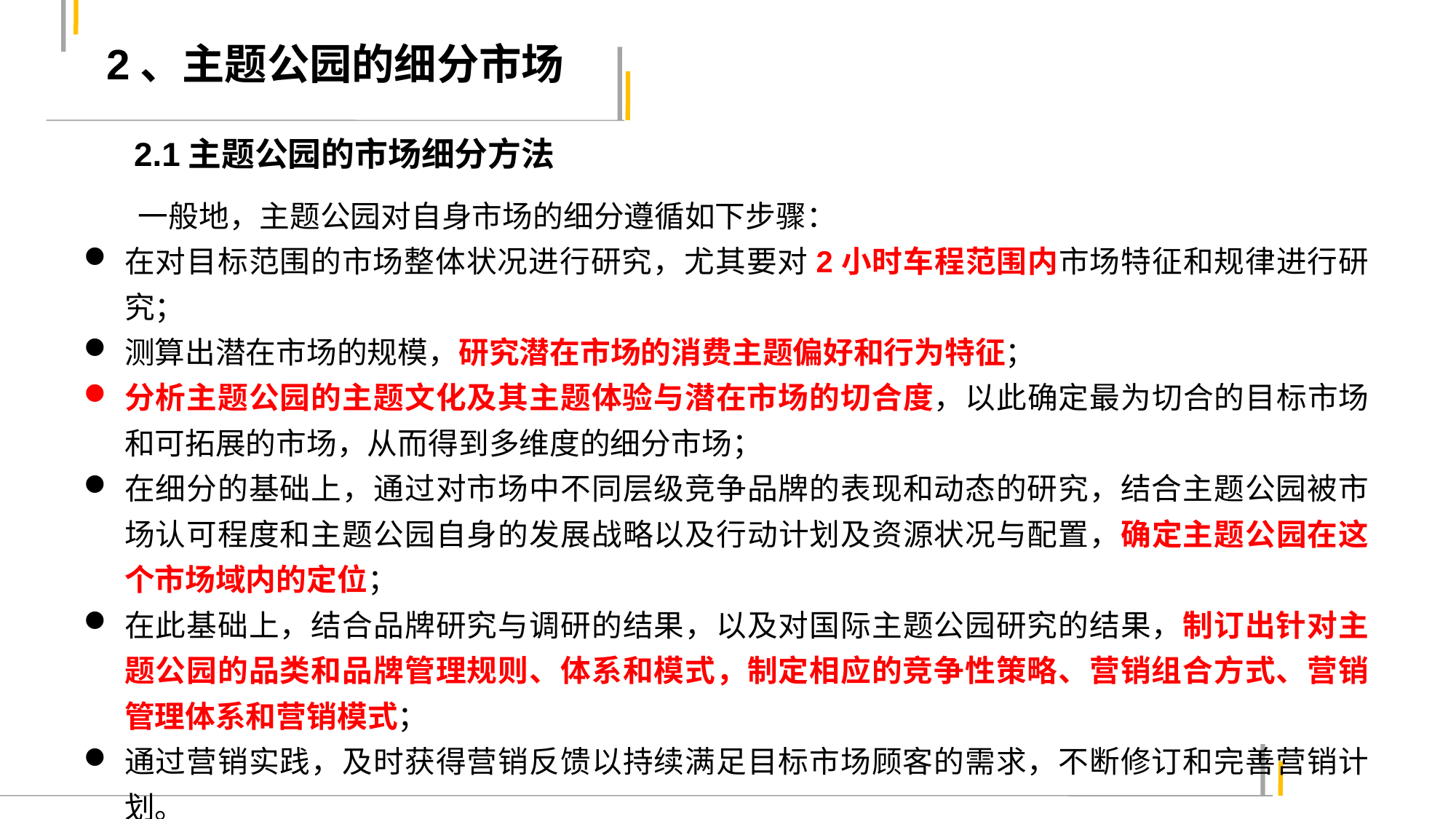

2、主题公园的细分市场

2.1主题公园的市场细分方法
一般地，主题公园对自身市场的细分遵循如下步骤：
在对目标范围的市场整体状况进行研究，尤其要对2小时车程范围内市场特征和规律进行研究；
测算出潜在市场的规模，研究潜在市场的消费主题偏好和行为特征；
分析主题公园的主题文化及其主题体验与潜在市场的切合度，以此确定最为切合的目标市场和可拓展的市场，从而得到多维度的细分市场；
在细分的基础上，通过对市场中不同层级竞争品牌的表现和动态的研究，结合主题公园被市场认可程度和主题公园自身的发展战略以及行动计划及资源状况与配置，确定主题公园在这个市场域内的定位；
在此基础上，结合品牌研究与调研的结果，以及对国际主题公园研究的结果，制订出针对主题公园的品类和品牌管理规则、体系和模式，制定相应的竞争性策略、营销组合方式、营销管理体系和营销模式；
通过营销实践，及时获得营销反馈以持续满足目标市场顾客的需求，不断修订和完善营销计划。